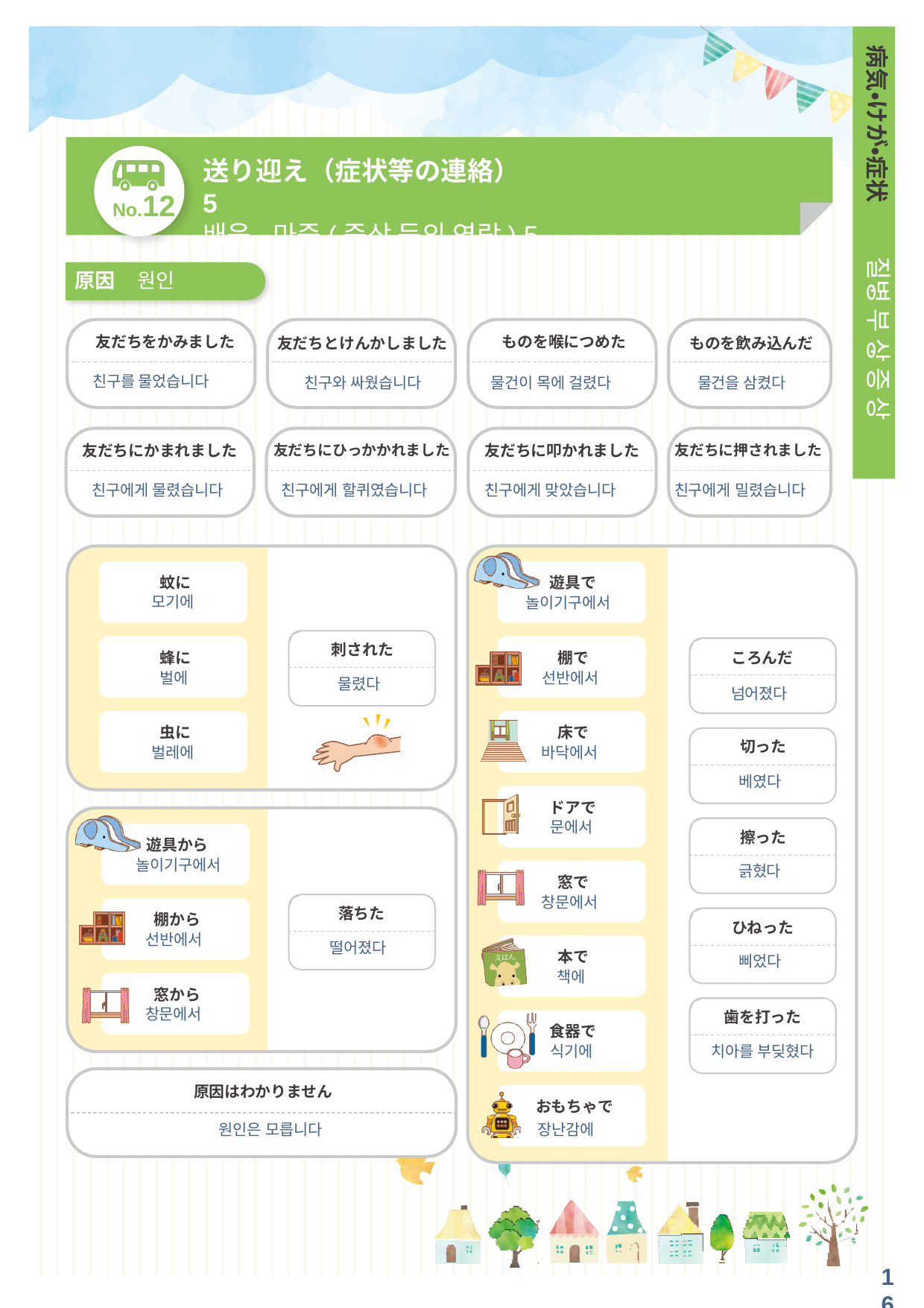

病気・けが・症状
送り迎え（症状等の連絡）5
배웅·마중(증상 등의 연락) 5
No.12
질병 부 상 증 상
原因	원인
·

友だちをかみました
ものを喉につめた
友だちとけんかしました
친구와 싸웠습니다
ものを飲み込んだ
물건을 삼켰다
·
친구를 물었습니다
물건이 목에 걸렸다

友だちに押されました
友だちにひっかかれました
友だちに叩かれました
友だちにかまれました
친구에게 물렸습니다
친구에게 밀렸습니다
친구에게 할퀴였습니다
친구에게 맞았습니다

蚊に
遊具で

喉に詰めた
목에 걸렸다
모기에
놀이기구에서

刺された
물렸다
蜂に
벌에
ころんだ
棚で
선반에서
넘어졌다

虫に
床で

切った
벌레에
바닥에서
베였다

ドアで
문에서

擦った
遊具から
놀이기구에서
긁혔다

窓で
창문에서

落ちた

棚から
ひねった
선반에서

떨어졌다
本で
삐었다
책에

窓から

창문에서
歯を打った
치아를 부딪혔다

食器で
식기에

原因はわかりません

원인은 모릅니다

おもちゃで
장난감에
16